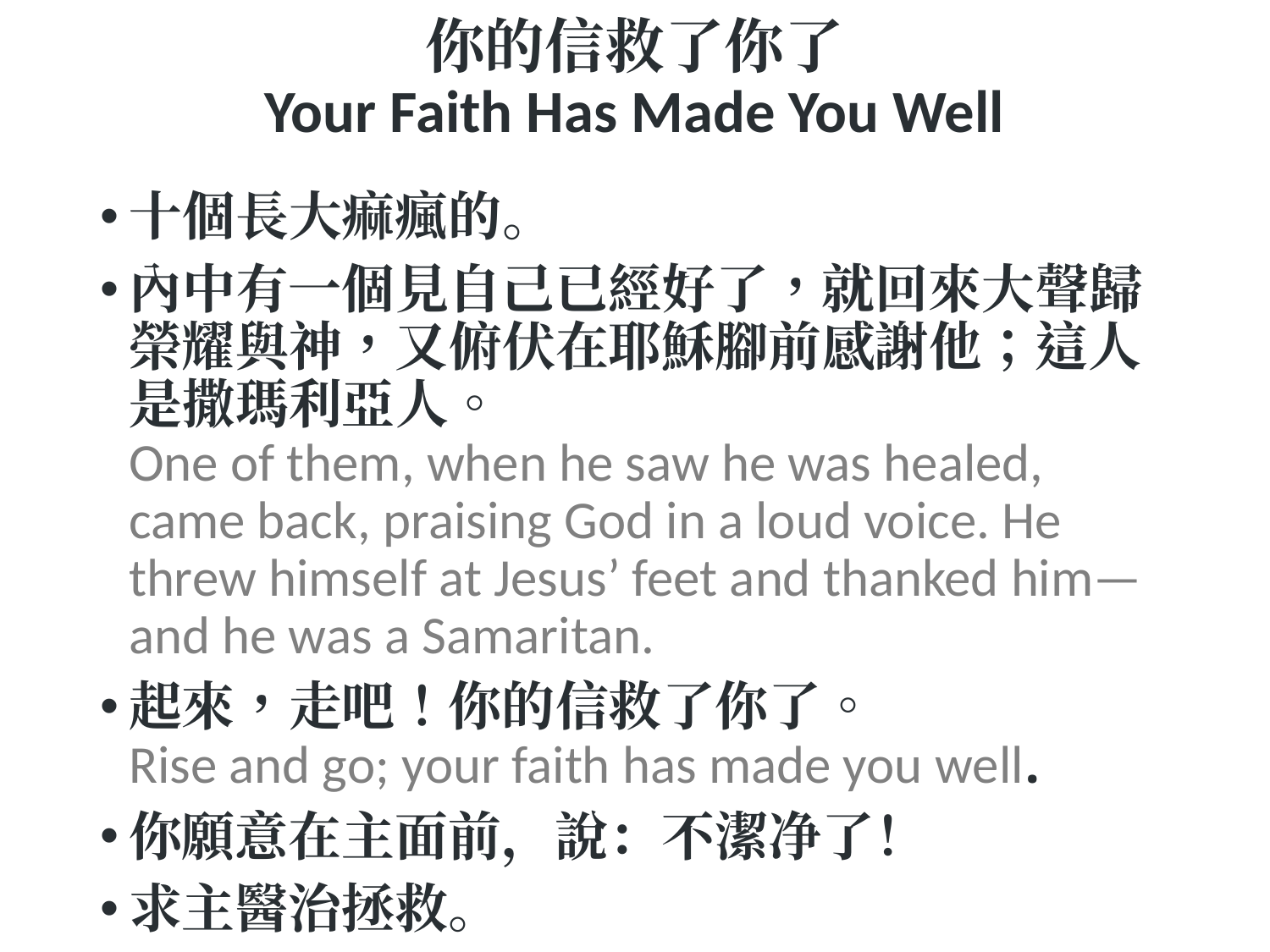

# 你的信救了你了 Your Faith Has Made You Well
十個長大痲瘋的。
內中有一個見自己已經好了，就回來大聲歸榮耀與神，又俯伏在耶穌腳前感謝他；這人是撒瑪利亞人。
One of them, when he saw he was healed, came back, praising God in a loud voice. He threw himself at Jesus’ feet and thanked him—and he was a Samaritan.
起來，走吧！你的信救了你了。
Rise and go; your faith has made you well.
你願意在主面前，說：不潔净了！
求主醫治拯救。